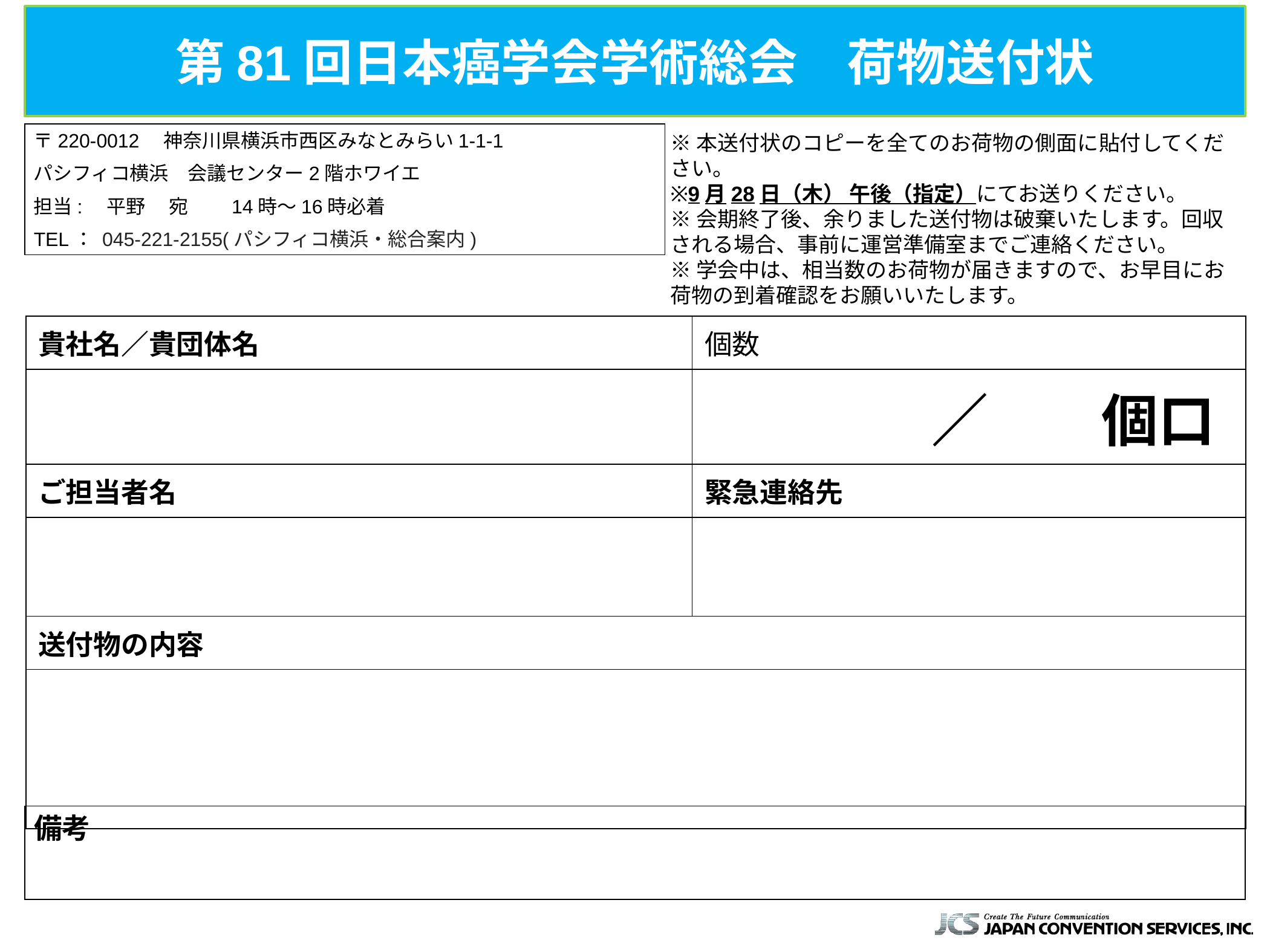

第81回日本癌学会学術総会　荷物送付状

〒220-0012　神奈川県横浜市西区みなとみらい1-1-1
パシフィコ横浜　会議センター2階ホワイエ
担当:　平野　 宛　　14時～16時必着
TEL： 045-221-2155(パシフィコ横浜・総合案内)
※本送付状のコピーを全てのお荷物の側面に貼付してください。
※9月28日（木） 午後（指定）にてお送りください。
※会期終了後、余りました送付物は破棄いたします。回収される場合、事前に運営準備室までご連絡ください。
※学会中は、相当数のお荷物が届きますので、お早目にお荷物の到着確認をお願いいたします。
|  |
| --- |
| 貴社名／貴団体名 | 個数 |
| --- | --- |
|  | ／　　個口 |
| ご担当者名 | 緊急連絡先 |
|  |  |
| 送付物の内容 |  |
|  |  |
備考